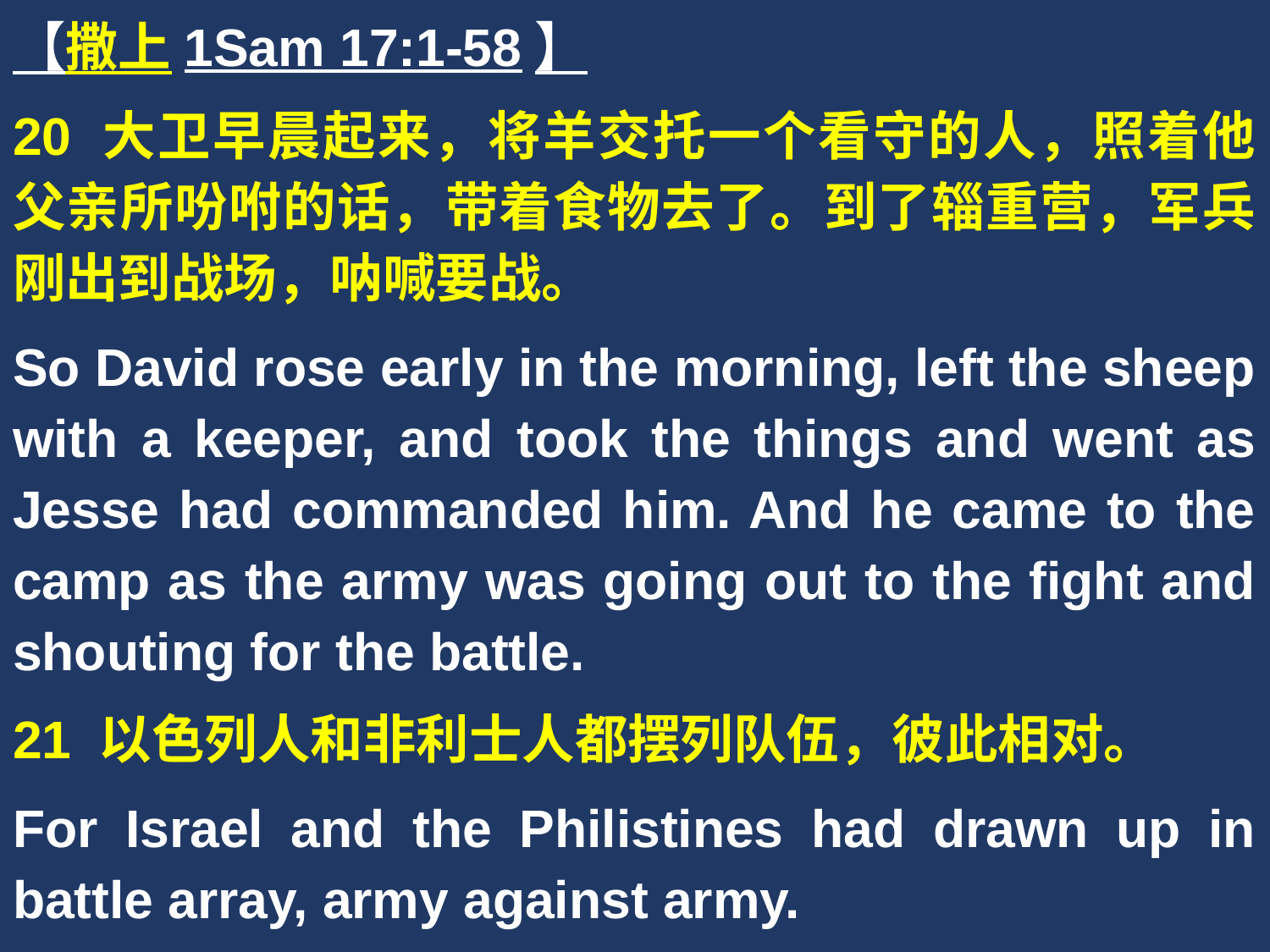

【撒上1Sam 17:1-58】
20 大卫早晨起来，将羊交托一个看守的人，照着他父亲所吩咐的话，带着食物去了。到了辎重营，军兵刚出到战场，呐喊要战。
So David rose early in the morning, left the sheep with a keeper, and took the things and went as Jesse had commanded him. And he came to the camp as the army was going out to the fight and shouting for the battle.
21 以色列人和非利士人都摆列队伍，彼此相对。
For Israel and the Philistines had drawn up in battle array, army against army.